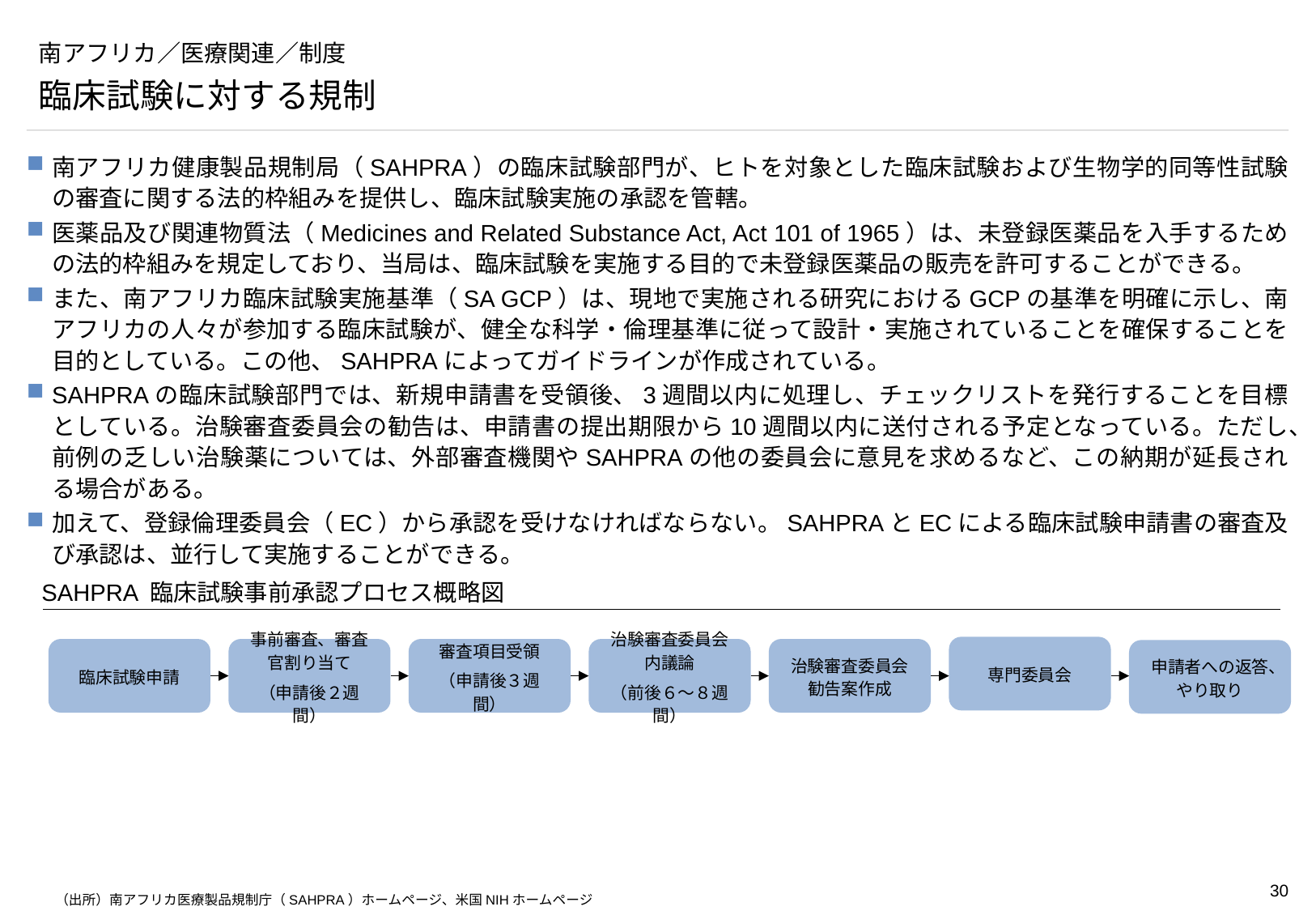

# 南アフリカ／医療関連／制度
臨床試験に対する規制
https://www.sahpra.org.za/clinical-trials/

★U.S. Department of Health & Human Services
National Institutes of Health
https://clinregs.niaid.nih.gov/country/south-africa#submission_process

南アフリカ健康製品規制局（SAHPRA）の臨床試験部門が、ヒトを対象とした臨床試験および生物学的同等性試験の審査に関する法的枠組みを提供し、臨床試験実施の承認を管轄。
医薬品及び関連物質法（Medicines and Related Substance Act, Act 101 of 1965）は、未登録医薬品を入手するための法的枠組みを規定しており、当局は、臨床試験を実施する目的で未登録医薬品の販売を許可することができる。
また、南アフリカ臨床試験実施基準（SA GCP）は、現地で実施される研究におけるGCPの基準を明確に示し、南アフリカの人々が参加する臨床試験が、健全な科学・倫理基準に従って設計・実施されていることを確保することを目的としている。この他、SAHPRAによってガイドラインが作成されている。
SAHPRAの臨床試験部門では、新規申請書を受領後、3週間以内に処理し、チェックリストを発行することを目標としている。治験審査委員会の勧告は、申請書の提出期限から10週間以内に送付される予定となっている。ただし、前例の乏しい治験薬については、外部審査機関やSAHPRAの他の委員会に意見を求めるなど、この納期が延長される場合がある。
加えて、登録倫理委員会（EC）から承認を受けなければならない。SAHPRAとECによる臨床試験申請書の審査及び承認は、並行して実施することができる。
SAHPRA 臨床試験事前承認プロセス概略図
専門委員会
臨床試験申請
事前審査、審査官割り当て
（申請後２週間）
審査項目受領
（申請後３週間）
治験審査委員会内議論
（前後６～８週間）
治験審査委員会勧告案作成
申請者への返答、やり取り
（出所）南アフリカ医療製品規制庁（SAHPRA）ホームページ、米国NIHホームページ